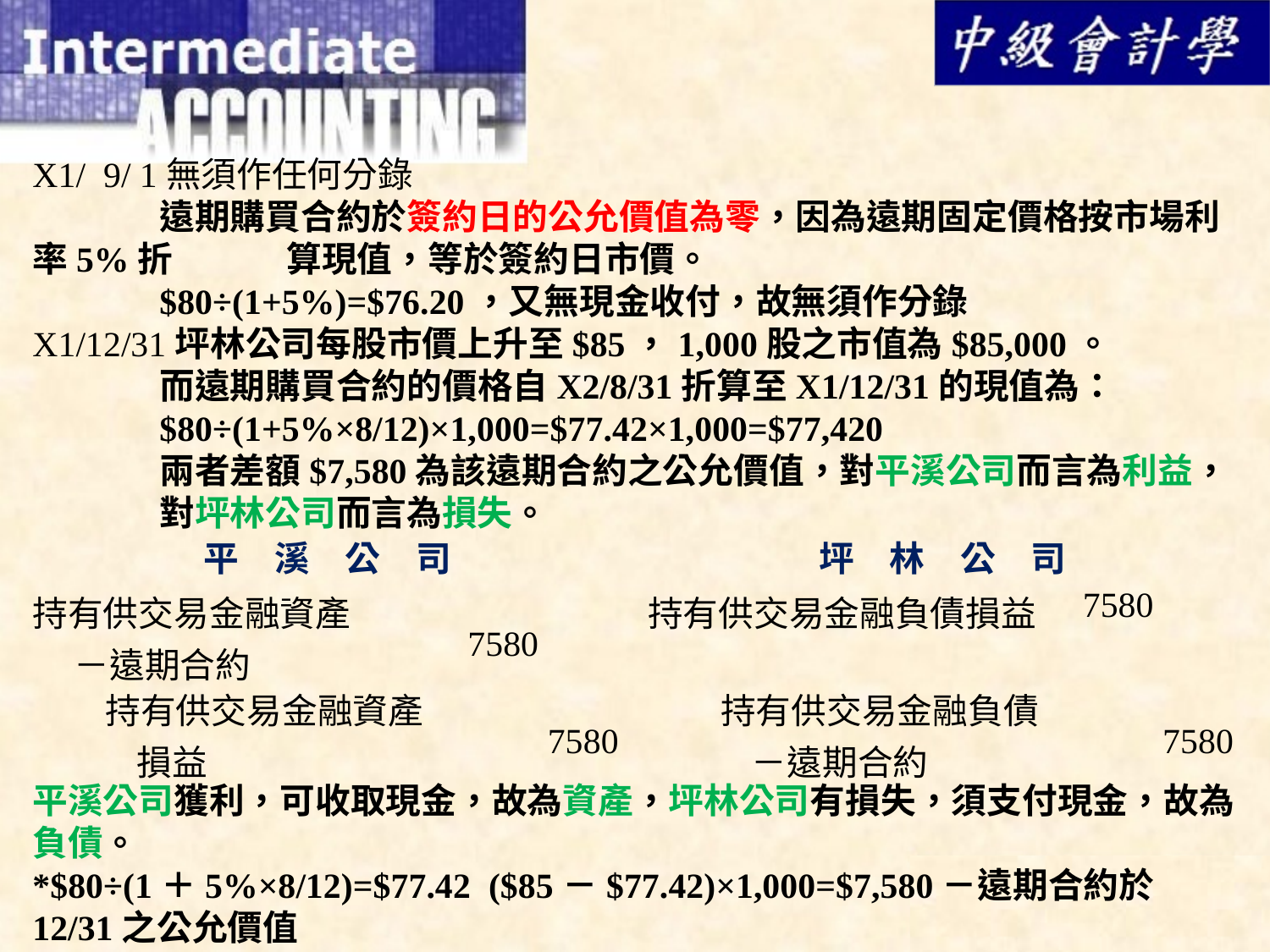

X1/  9/ 1無須作任何分錄
	遠期購買合約於簽約日的公允價值為零，因為遠期固定價格按市場利率5%折	算現值，等於簽約日市價。
	$80÷(1+5%)=$76.20，又無現金收付，故無須作分錄
X1/12/31坪林公司每股市價上升至$85，1,000股之市值為$85,000。
	而遠期購買合約的價格自X2/8/31折算至X1/12/31的現值為：
	$80÷(1+5%×8/12)×1,000=$77.42×1,000=$77,420
	兩者差額$7,580為該遠期合約之公允價值，對平溪公司而言為利益，	對坪林公司而言為損失。

| 平　溪　公　司 |  | 坪　林　公　司 |  |
| --- | --- | --- | --- |
| 持有供交易金融資產 －遠期合約 | 7580 | 持有供交易金融負債損益 | 7580 |
| 持有供交易金融資產 損益 | 7580 | 持有供交易金融負債 －遠期合約 | 7580 |
平溪公司獲利，可收取現金，故為資產，坪林公司有損失，須支付現金，故為負債。
*$80÷(1＋5%×8/12)=$77.42  ($85－$77.42)×1,000=$7,580－遠期合約於12/31之公允價值